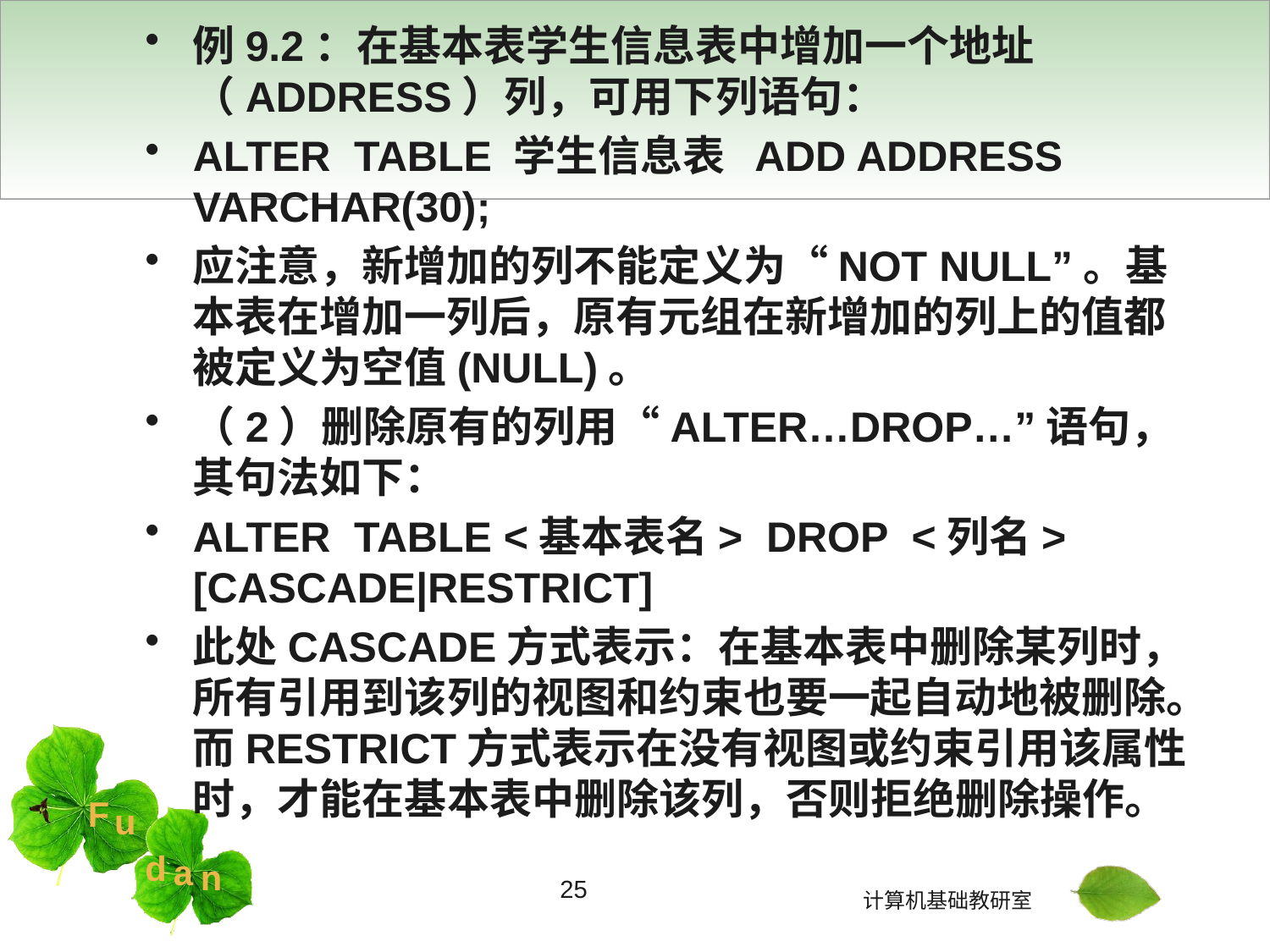

#
例9.2：在基本表学生信息表中增加一个地址（ADDRESS）列，可用下列语句：
ALTER  TABLE 学生信息表  ADD ADDRESS VARCHAR(30);
应注意，新增加的列不能定义为“NOT NULL”。基本表在增加一列后，原有元组在新增加的列上的值都被定义为空值(NULL)。
（2）删除原有的列用“ALTER…DROP…”语句，其句法如下：
ALTER  TABLE <基本表名>  DROP  <列名> [CASCADE|RESTRICT]
此处CASCADE方式表示：在基本表中删除某列时，所有引用到该列的视图和约束也要一起自动地被删除。而RESTRICT方式表示在没有视图或约束引用该属性时，才能在基本表中删除该列，否则拒绝删除操作。
25